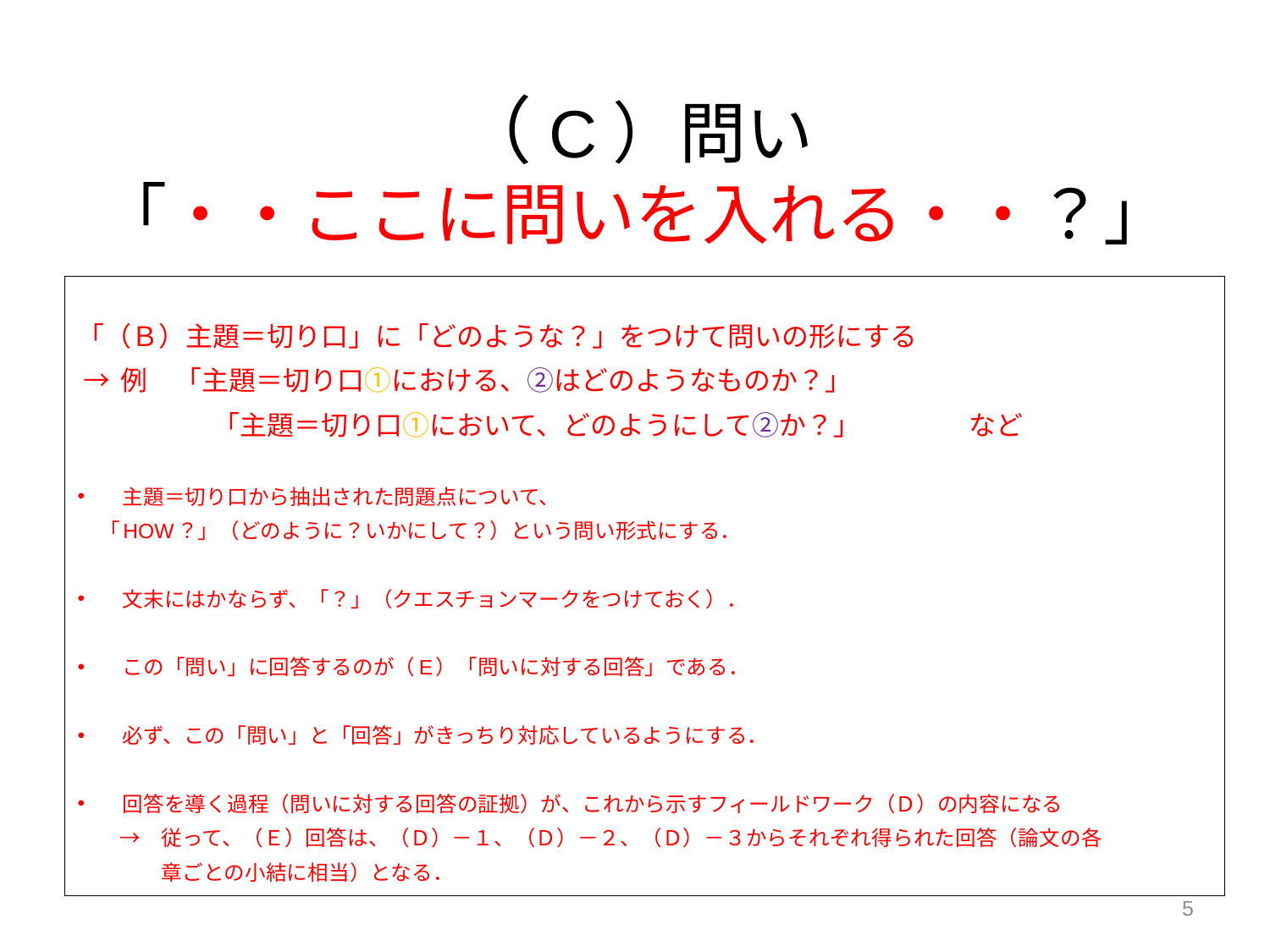

# （C）問い 「・・ここに問いを入れる・・？」

「（Ｂ）主題＝切り口」に「どのような？」をつけて問いの形にする
 → 例　「主題＝切り口①における、②はどのようなものか？」
　　　　　「主題＝切り口①において、どのようにして②か？」　　　　など

主題＝切り口から抽出された問題点について、
    「HOW？」（どのように？いかにして？）という問い形式にする．

文末にはかならず、「？」（クエスチョンマークをつけておく）．

この「問い」に回答するのが（E）「問いに対する回答」である．

必ず、この「問い」と「回答」がきっちり対応しているようにする．

回答を導く過程（問いに対する回答の証拠）が、これから示すフィールドワーク（Ｄ）の内容になる
　　→　従って、（Ｅ）回答は、（Ｄ）－１、（Ｄ）－２、（Ｄ）－３からそれぞれ得られた回答（論文の各
　　　　章ごとの小結に相当）となる．
5